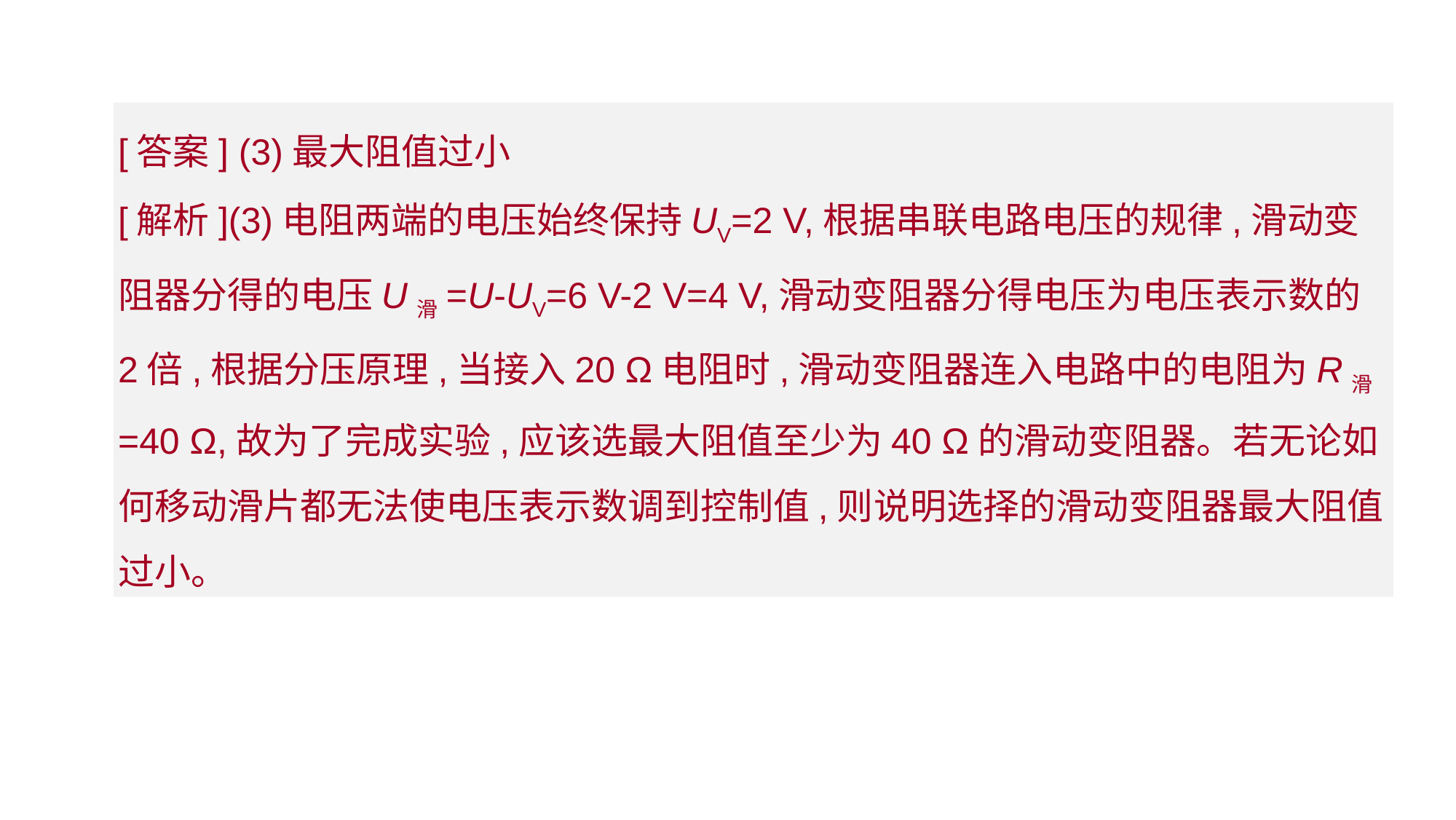

[答案] (3)最大阻值过小
[解析](3)电阻两端的电压始终保持UV=2 V,根据串联电路电压的规律,滑动变阻器分得的电压U滑=U-UV=6 V-2 V=4 V,滑动变阻器分得电压为电压表示数的2倍,根据分压原理,当接入20 Ω电阻时,滑动变阻器连入电路中的电阻为R滑=40 Ω,故为了完成实验,应该选最大阻值至少为40 Ω的滑动变阻器。若无论如何移动滑片都无法使电压表示数调到控制值,则说明选择的滑动变阻器最大阻值过小。